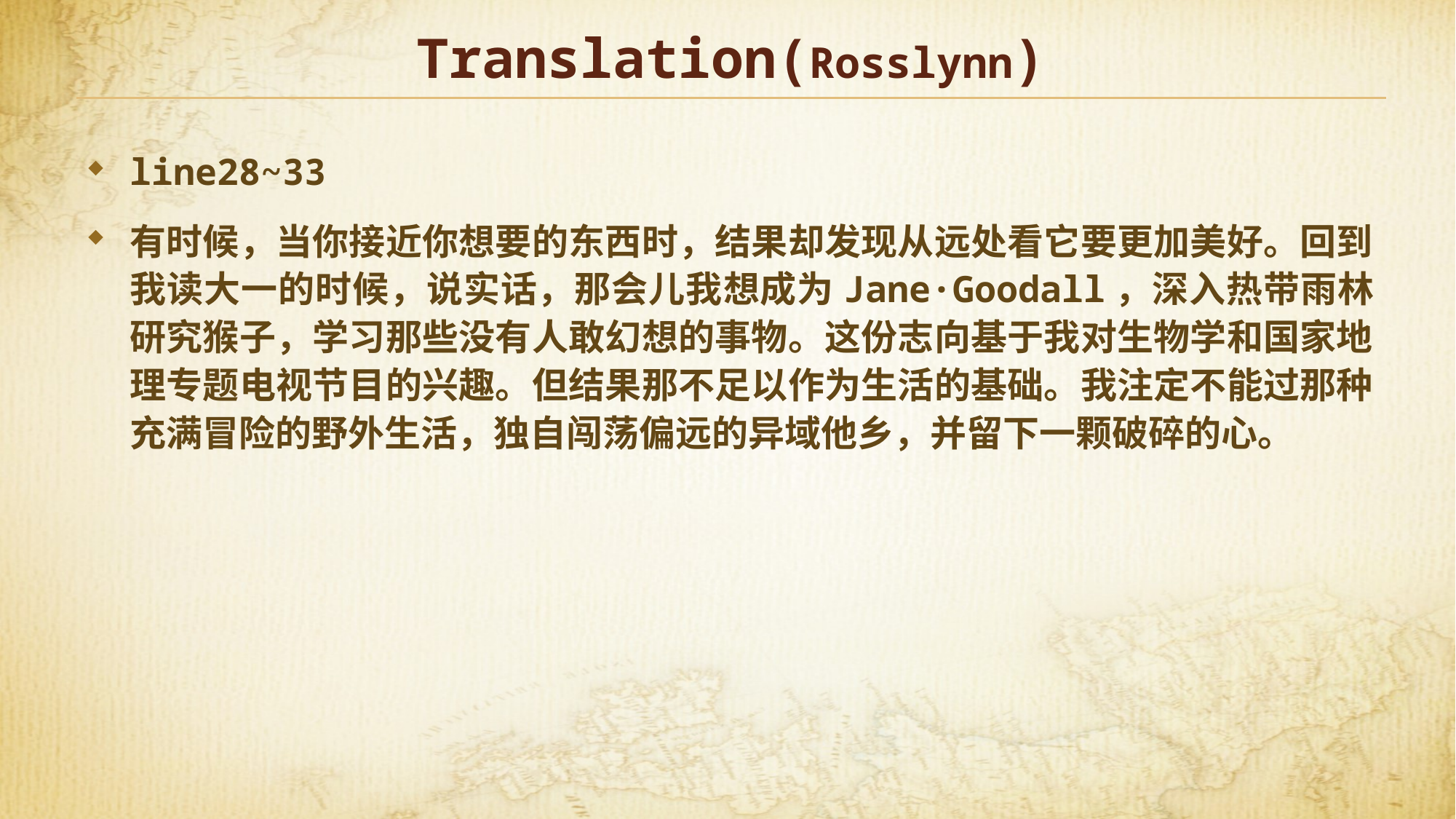

# Translation(Rosslynn)
line28~33
有时候，当你接近你想要的东西时，结果却发现从远处看它要更加美好。回到我读大一的时候，说实话，那会儿我想成为Jane·Goodall，深入热带雨林研究猴子，学习那些没有人敢幻想的事物。这份志向基于我对生物学和国家地理专题电视节目的兴趣。但结果那不足以作为生活的基础。我注定不能过那种充满冒险的野外生活，独自闯荡偏远的异域他乡，并留下一颗破碎的心。